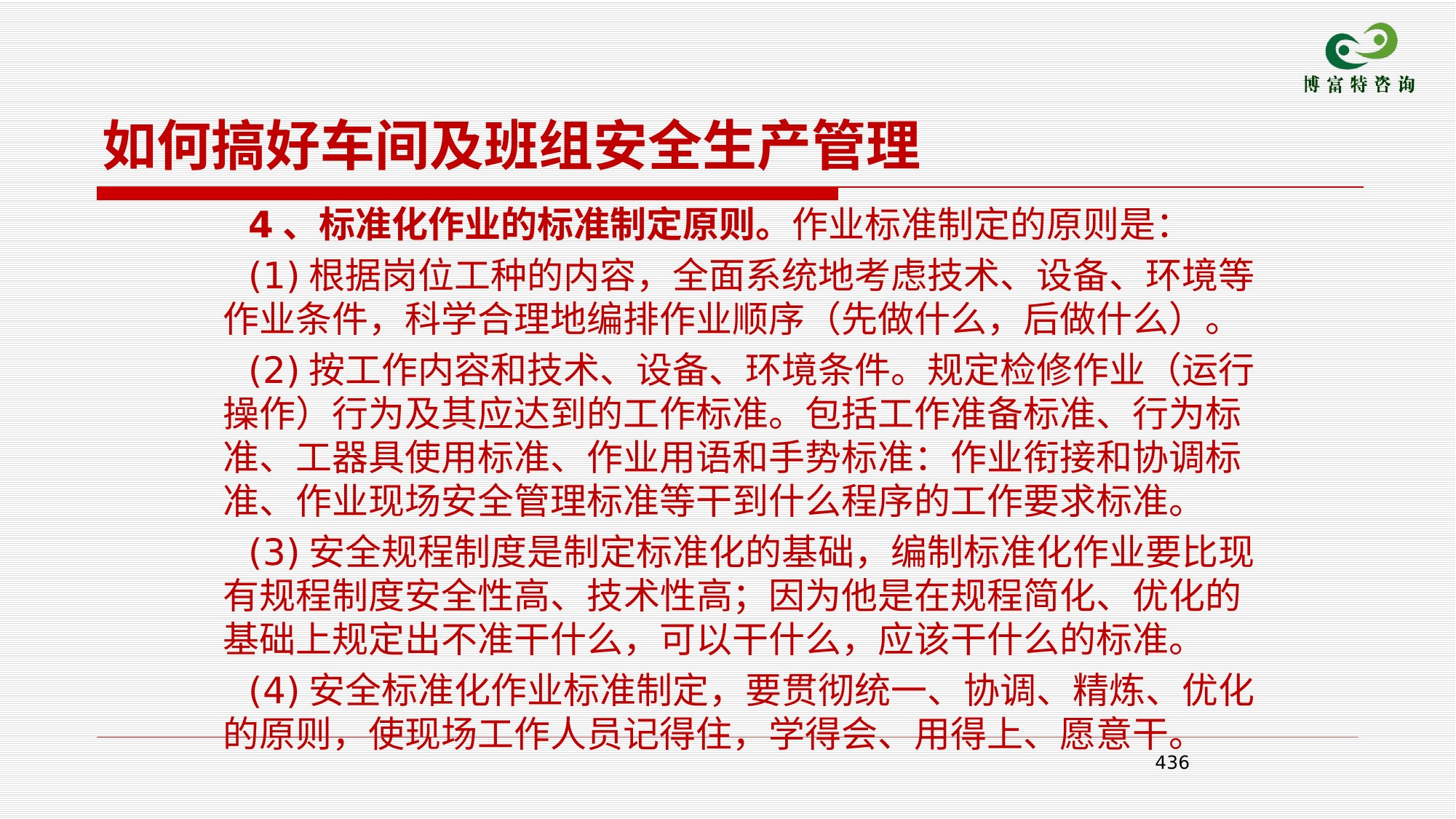

如何搞好车间及班组安全生产管理
       4、标准化作业的标准制定原则。作业标准制定的原则是：
       (1)根据岗位工种的内容，全面系统地考虑技术、设备、环境等作业条件，科学合理地编排作业顺序（先做什么，后做什么）。
       (2)按工作内容和技术、设备、环境条件。规定检修作业（运行操作）行为及其应达到的工作标准。包括工作准备标准、行为标准、工器具使用标准、作业用语和手势标准：作业衔接和协调标准、作业现场安全管理标准等干到什么程序的工作要求标准。
       (3)安全规程制度是制定标准化的基础，编制标准化作业要比现有规程制度安全性高、技术性高；因为他是在规程简化、优化的基础上规定出不准干什么，可以干什么，应该干什么的标准。
       (4)安全标准化作业标准制定，要贯彻统一、协调、精炼、优化的原则，使现场工作人员记得住，学得会、用得上、愿意干。

436